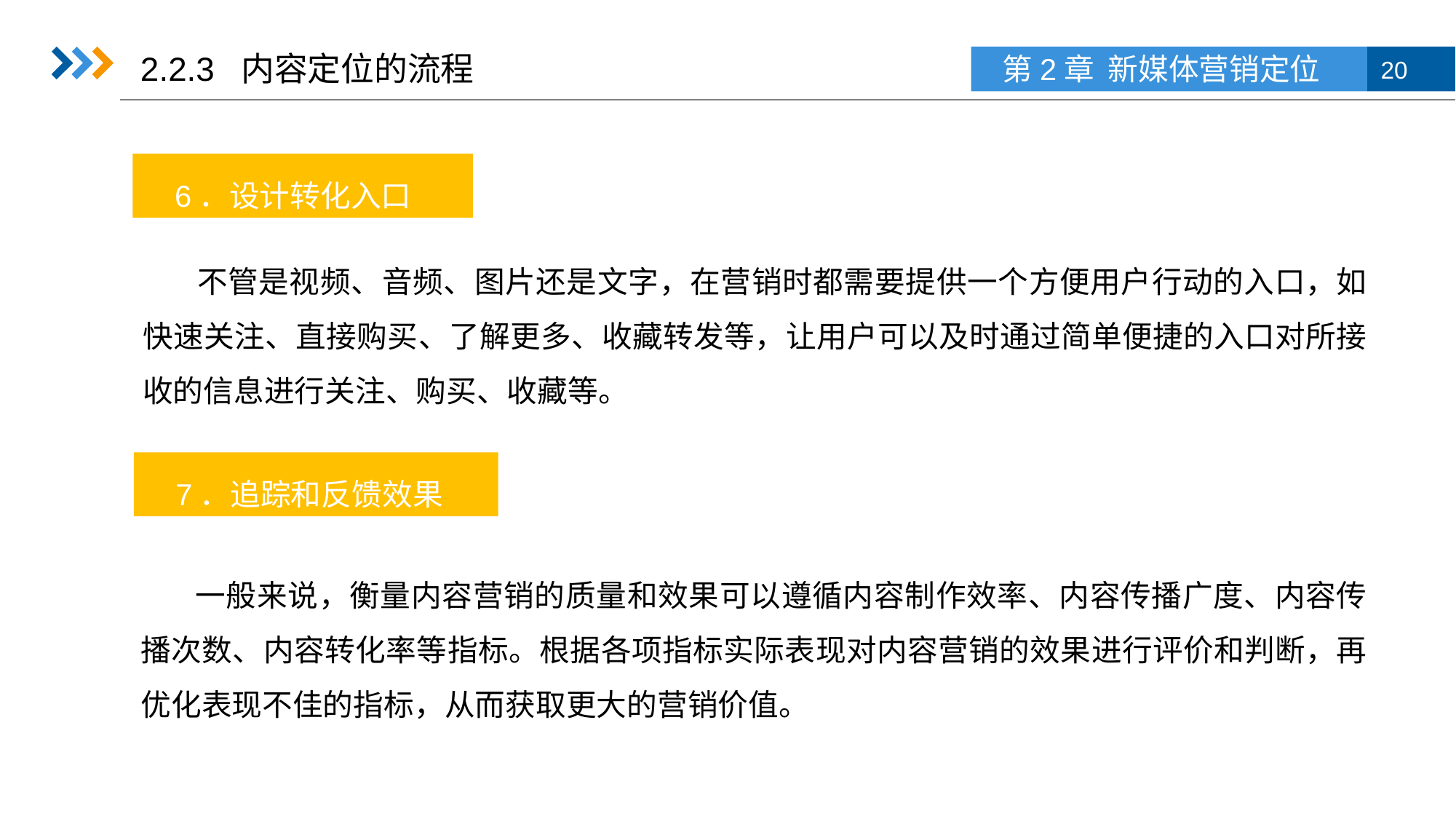

2.2.3  内容定位的流程
6．设计转化入口
不管是视频、音频、图片还是文字，在营销时都需要提供一个方便用户行动的入口，如快速关注、直接购买、了解更多、收藏转发等，让用户可以及时通过简单便捷的入口对所接收的信息进行关注、购买、收藏等。
7．追踪和反馈效果
一般来说，衡量内容营销的质量和效果可以遵循内容制作效率、内容传播广度、内容传播次数、内容转化率等指标。根据各项指标实际表现对内容营销的效果进行评价和判断，再优化表现不佳的指标，从而获取更大的营销价值。